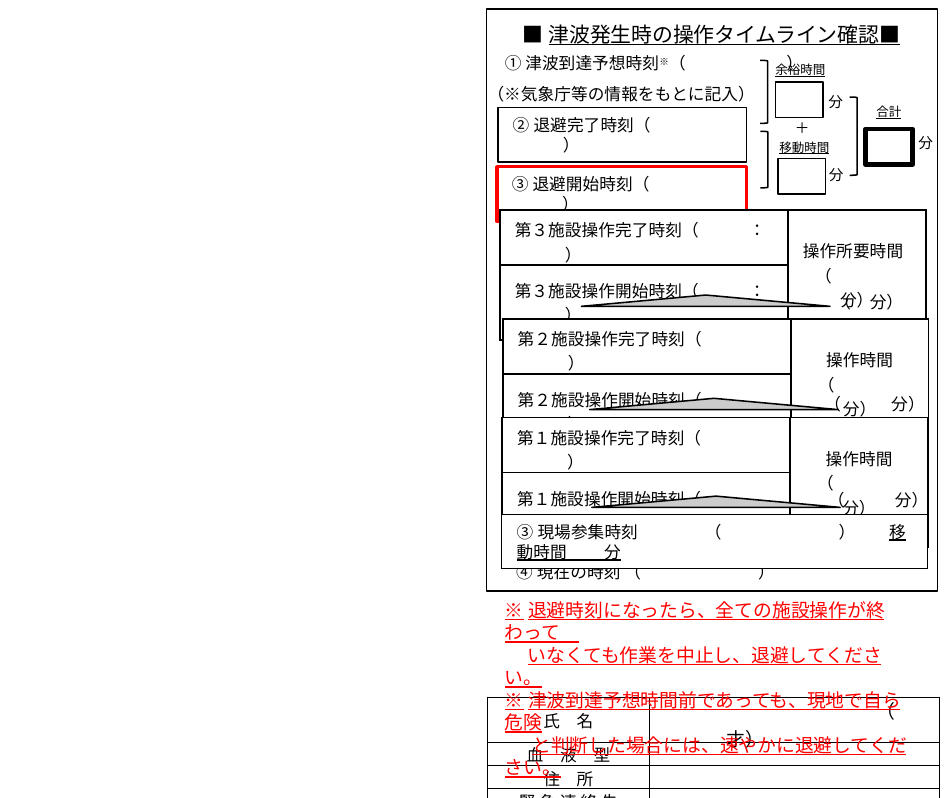

■津波発生時の操作タイムライン確認■
①津波到達予想時刻※（　　　　　　）
余裕時間

（※気象庁等の情報をもとに記入）

分
合計

②退避完了時刻（　　　　　　　）
＋
分

移動時間
分

③退避開始時刻（　　　　　　　）
| 第３施設操作完了時刻（　　　：　　　） | 操作所要時間 （　　　　分） |
| --- | --- |
| 第３施設操作開始時刻（　　　：　　　） |  |
（     分）

| 第２施設操作完了時刻（　　　　　　　） | 操作時間 （　　　　分） |
| --- | --- |
| 第２施設操作開始時刻（　　　　　　　） |  |
（　　　分）

| 第１施設操作完了時刻（　　　　　　　） | 操作時間 （　　　　分） |
| --- | --- |
| 第１施設操作開始時刻（　　　　　　　） |  |
（　　　分）

③現場参集時刻　　　　（　　　　　　　）　　移動時間 　　分
④現在の時刻 （　　　　　　　）
※退避時刻になったら、全ての施設操作が終わって
　 いなくても作業を中止し、退避してください。
※津波到達予想時間前であっても、現地で自ら危険
 　と判断した場合には、速やかに退避してください。
| 氏　名 | （　　　　才） |
| --- | --- |
| 血　液　型 |  |
| 住　所 |  |
| 緊 急 連 絡 先 |  |